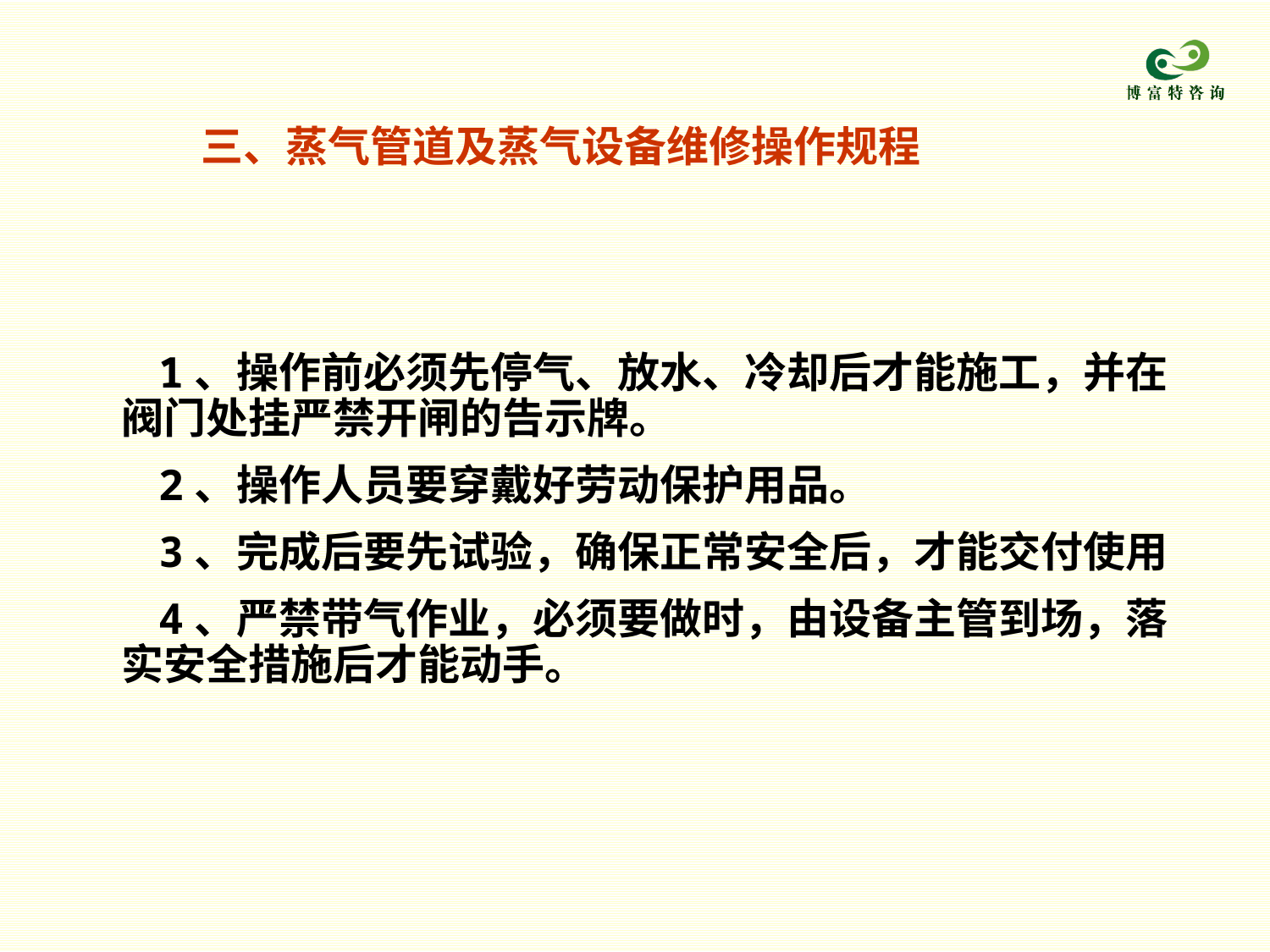

三、蒸气管道及蒸气设备维修操作规程
1、操作前必须先停气、放水、冷却后才能施工，并在阀门处挂严禁开闸的告示牌。
2、操作人员要穿戴好劳动保护用品。
3、完成后要先试验，确保正常安全后，才能交付使用
4、严禁带气作业，必须要做时，由设备主管到场，落实安全措施后才能动手。